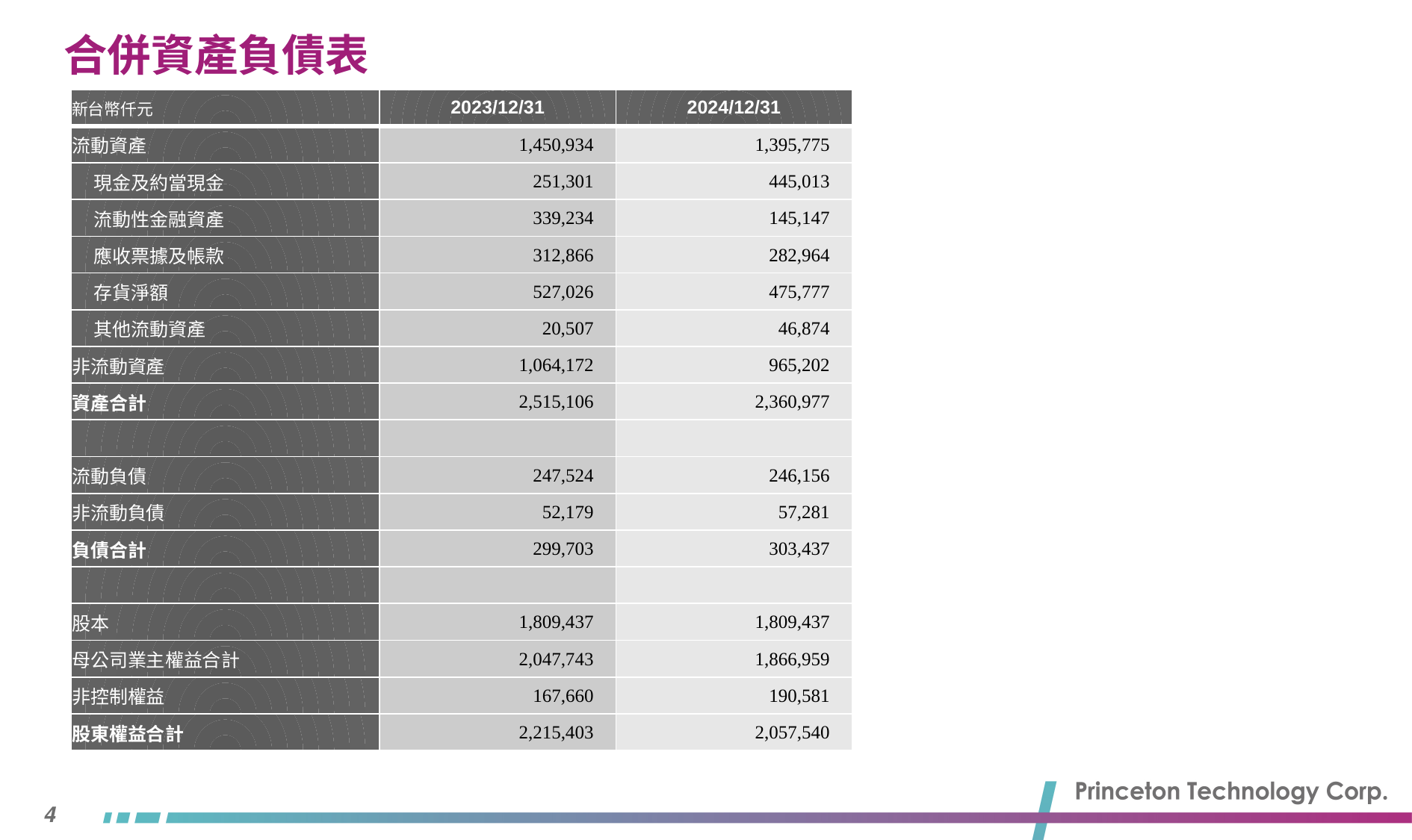

合併資產負債表
| 新台幣仟元 | 2023/12/31 | 2024/12/31 |
| --- | --- | --- |
| 流動資產 | 1,450,934 | 1,395,775 |
| 現金及約當現金 | 251,301 | 445,013 |
| 流動性金融資產 | 339,234 | 145,147 |
| 應收票據及帳款 | 312,866 | 282,964 |
| 存貨淨額 | 527,026 | 475,777 |
| 其他流動資產 | 20,507 | 46,874 |
| 非流動資產 | 1,064,172 | 965,202 |
| 資產合計 | 2,515,106 | 2,360,977 |
|  |  |  |
| 流動負債 | 247,524 | 246,156 |
| 非流動負債 | 52,179 | 57,281 |
| 負債合計 | 299,703 | 303,437 |
|  |  |  |
| 股本 | 1,809,437 | 1,809,437 |
| 母公司業主權益合計 | 2,047,743 | 1,866,959 |
| 非控制權益 | 167,660 | 190,581 |
| 股東權益合計 | 2,215,403 | 2,057,540 |